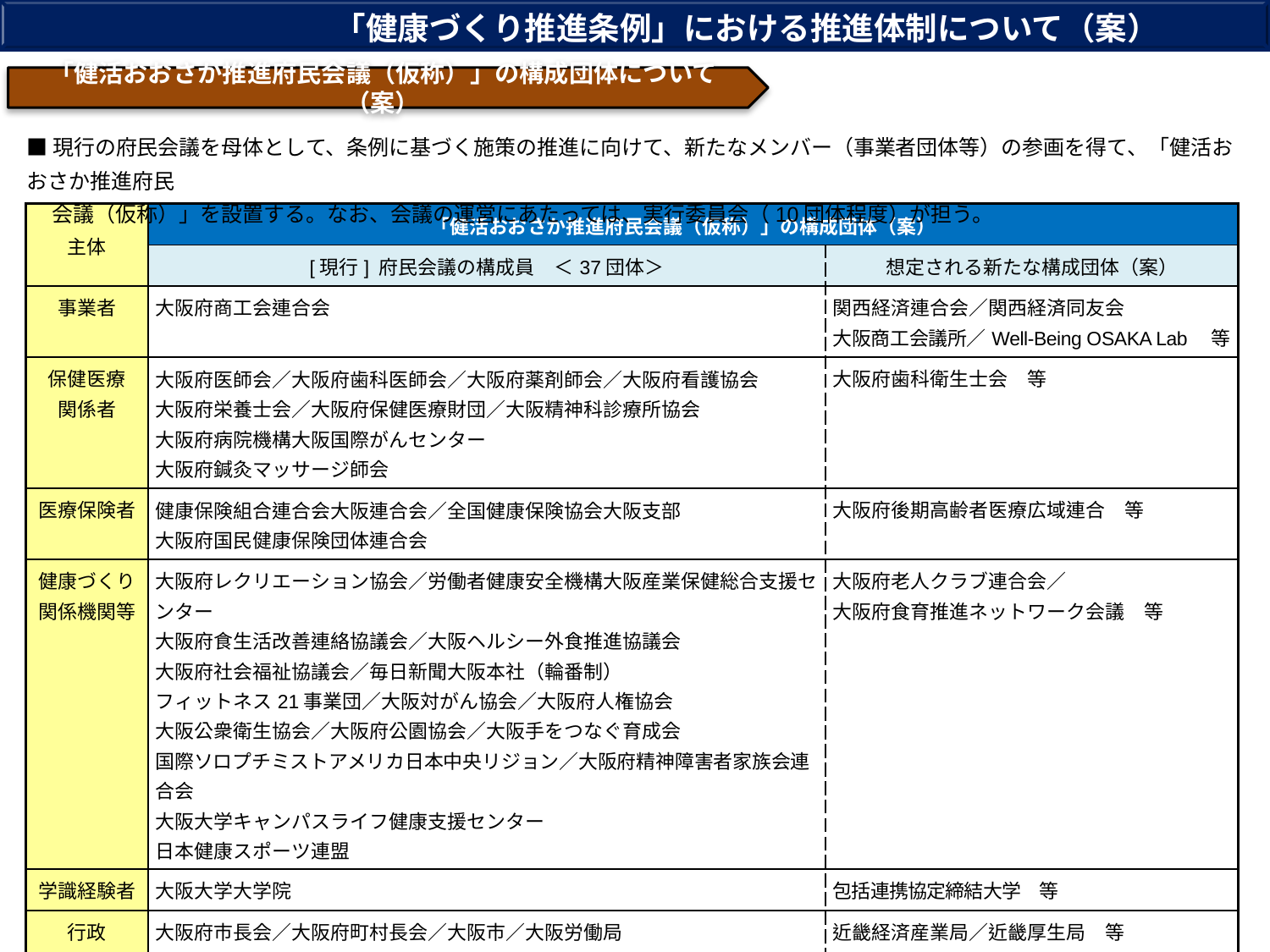

「健康づくり推進条例」における推進体制について（案）
「健活おおさか推進府民会議（仮称）」の構成団体について（案）
■現行の府民会議を母体として、条例に基づく施策の推進に向けて、新たなメンバー（事業者団体等）の参画を得て、「健活おおさか推進府民
　 会議（仮称）」を設置する。なお、会議の運営にあたっては、実行委員会（10団体程度）が担う。
| 主体 | 「健活おおさか推進府民会議（仮称）」の構成団体（案） |  |
| --- | --- | --- |
|  | [現行] 府民会議の構成員　＜37団体＞ | 想定される新たな構成団体（案） |
| 事業者 | 大阪府商工会連合会 | 関西経済連合会／関西経済同友会 大阪商工会議所／Well-Being OSAKA Lab　等 |
| 保健医療 関係者 | 大阪府医師会／大阪府歯科医師会／大阪府薬剤師会／大阪府看護協会 大阪府栄養士会／大阪府保健医療財団／大阪精神科診療所協会 大阪府病院機構大阪国際がんセンター 大阪府鍼灸マッサージ師会 | 大阪府歯科衛生士会　等 |
| 医療保険者 | 健康保険組合連合会大阪連合会／全国健康保険協会大阪支部 大阪府国民健康保険団体連合会 | 大阪府後期高齢者医療広域連合　等 |
| 健康づくり 関係機関等 | 大阪府レクリエーション協会／労働者健康安全機構大阪産業保健総合支援センター 大阪府食生活改善連絡協議会／大阪ヘルシー外食推進協議会 大阪府社会福祉協議会／毎日新聞大阪本社（輪番制） フィットネス21事業団／大阪対がん協会／大阪府人権協会 大阪公衆衛生協会／大阪府公園協会／大阪手をつなぐ育成会 国際ソロプチミストアメリカ日本中央リジョン／大阪府精神障害者家族会連合会 大阪大学キャンパスライフ健康支援センター 日本健康スポーツ連盟 | 大阪府老人クラブ連合会／ 大阪府食育推進ネットワーク会議　等 |
| 学識経験者 | 大阪大学大学院 | 包括連携協定締結大学　等 |
| 行政 | 大阪府市長会／大阪府町村長会／大阪市／大阪労働局 大阪府保健所長会、大阪府こころの健康総合センター、大阪府教育庁 | 近畿経済産業局／近畿厚生局　等 |